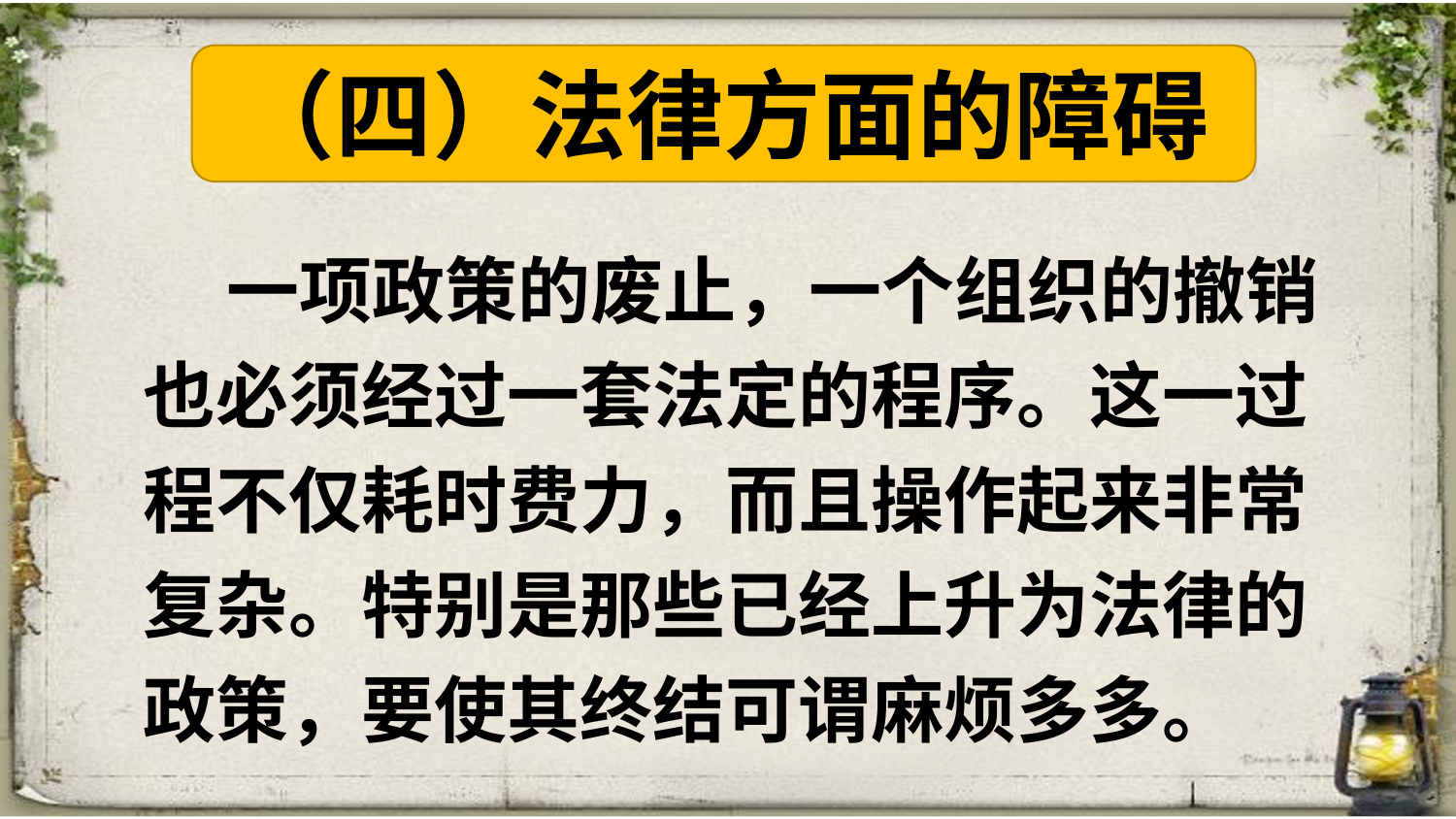

（四）法律方面的障碍
    一项政策的废止，一个组织的撤销也必须经过一套法定的程序。这一过程不仅耗时费力，而且操作起来非常复杂。特别是那些已经上升为法律的政策，要使其终结可谓麻烦多多。